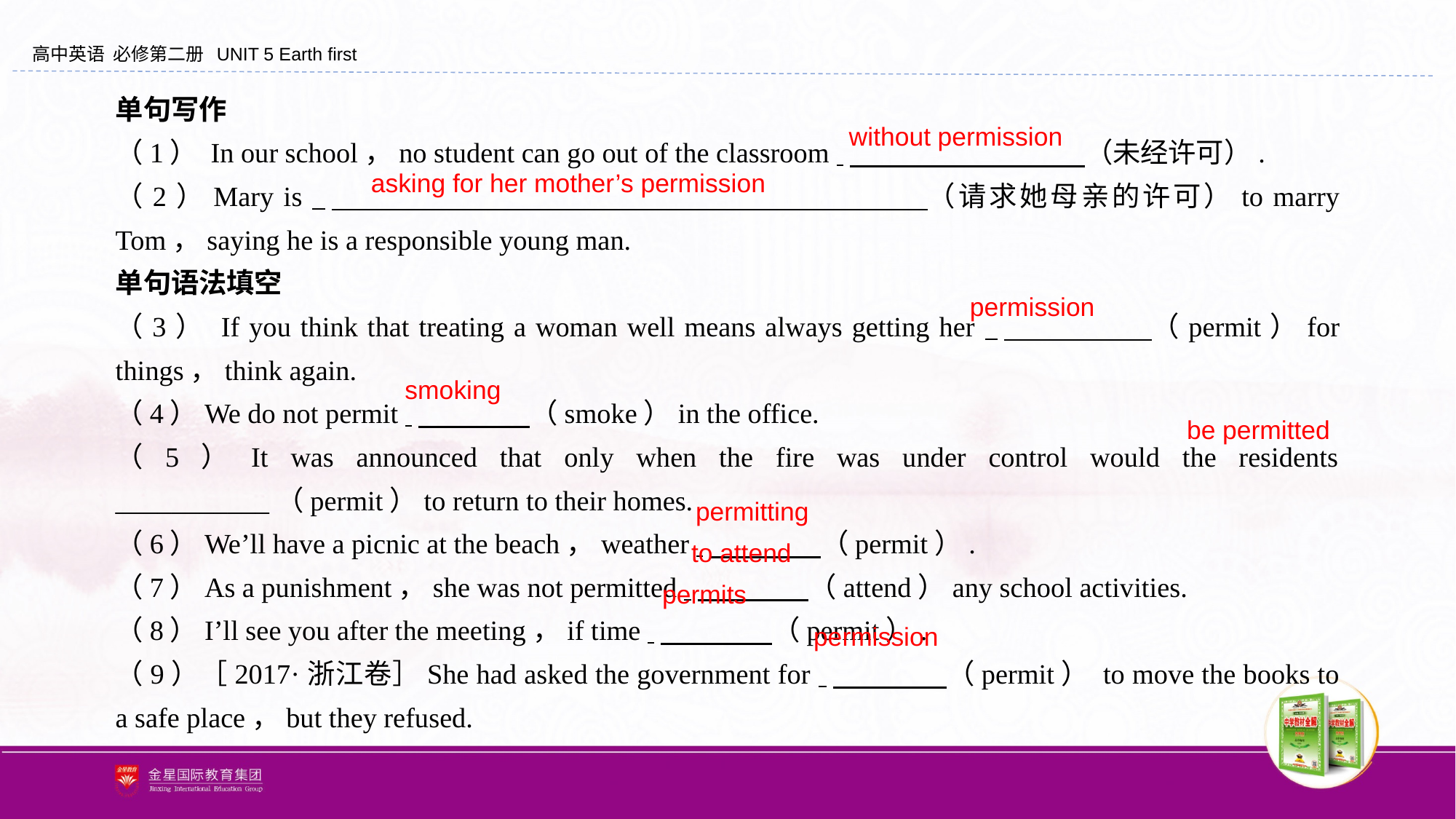

单句写作
（1） In our school，no student can go out of the classroom  　　　　  　　　　（未经许可）.
（2）Mary is  　　　　  　　　　  　　　　  　　　　  　（请求她母亲的许可）to marry Tom，saying he is a responsible young man.
单句语法填空
（3） If you think that treating a woman well means always getting her  　　   　　（permit）for things，think again.
（4）We do not permit  　　　　（smoke）in the office.
（5）It was announced that only when the fire was under control would the residents ___________（permit）to return to their homes.
（6）We’ll have a picnic at the beach，weather  　　　　（permit）.
（7）As a punishment，she was not permitted  　　　　（attend）any school activities.
（8）I’ll see you after the meeting，if time  　　　　（permit）.
（9）［2017·浙江卷］She had asked the government for  　　　　（permit） to move the books to a safe place，but they refused.
without permission
asking for her mother’s permission
permission
smoking
be permitted
permitting
to attend
permits
permission